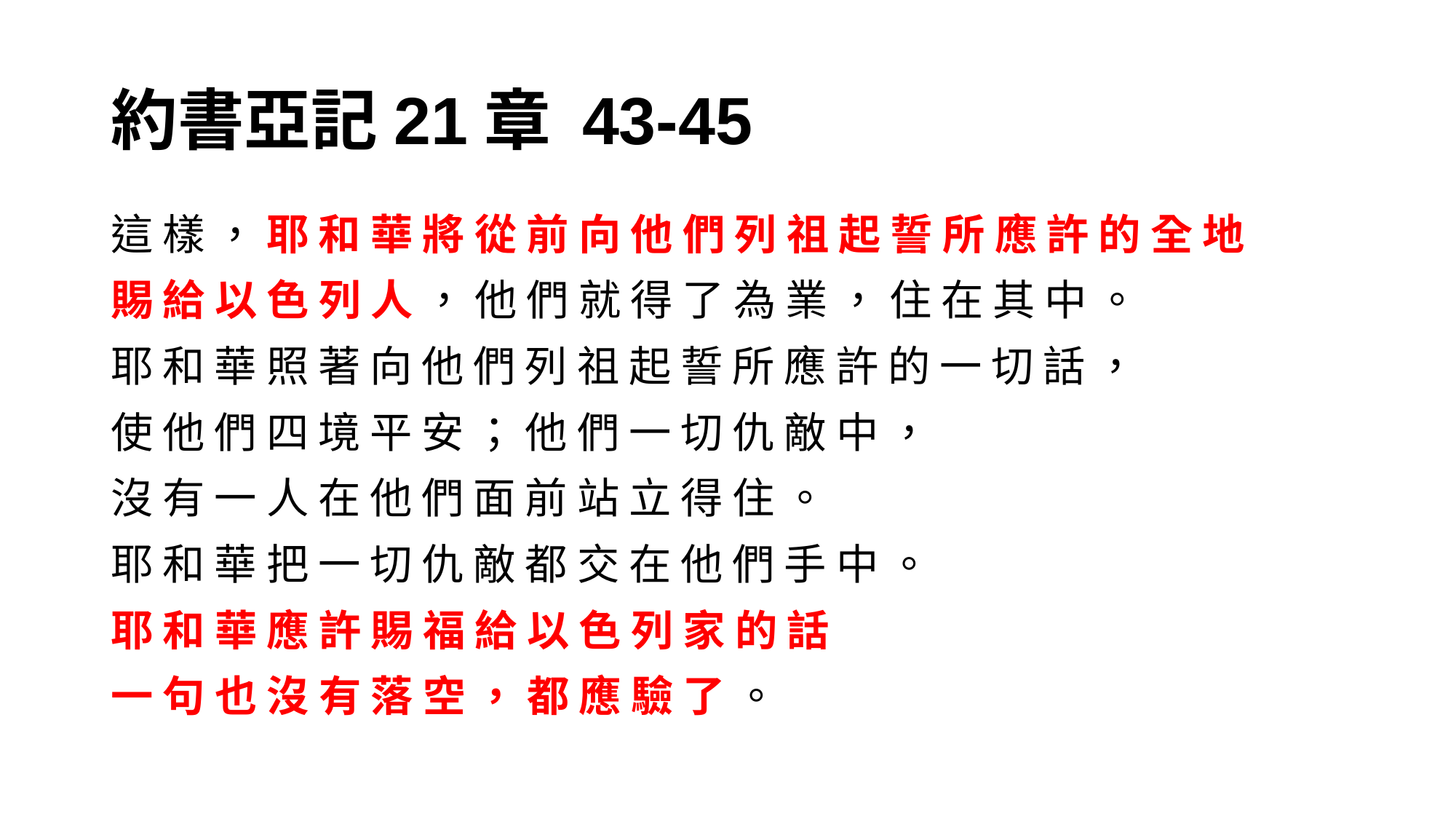

# 約書亞記21章 43-45
這 樣 ， 耶 和 華 將 從 前 向 他 們 列 祖 起 誓 所 應 許 的 全 地
賜 給 以 色 列 人 ， 他 們 就 得 了 為 業 ， 住 在 其 中 。
耶 和 華 照 著 向 他 們 列 祖 起 誓 所 應 許 的 一 切 話 ，
使 他 們 四 境 平 安 ； 他 們 一 切 仇 敵 中 ，
沒 有 一 人 在 他 們 面 前 站 立 得 住 。
耶 和 華 把 一 切 仇 敵 都 交 在 他 們 手 中 。
耶 和 華 應 許 賜 福 給 以 色 列 家 的 話
一 句 也 沒 有 落 空 ， 都 應 驗 了 。